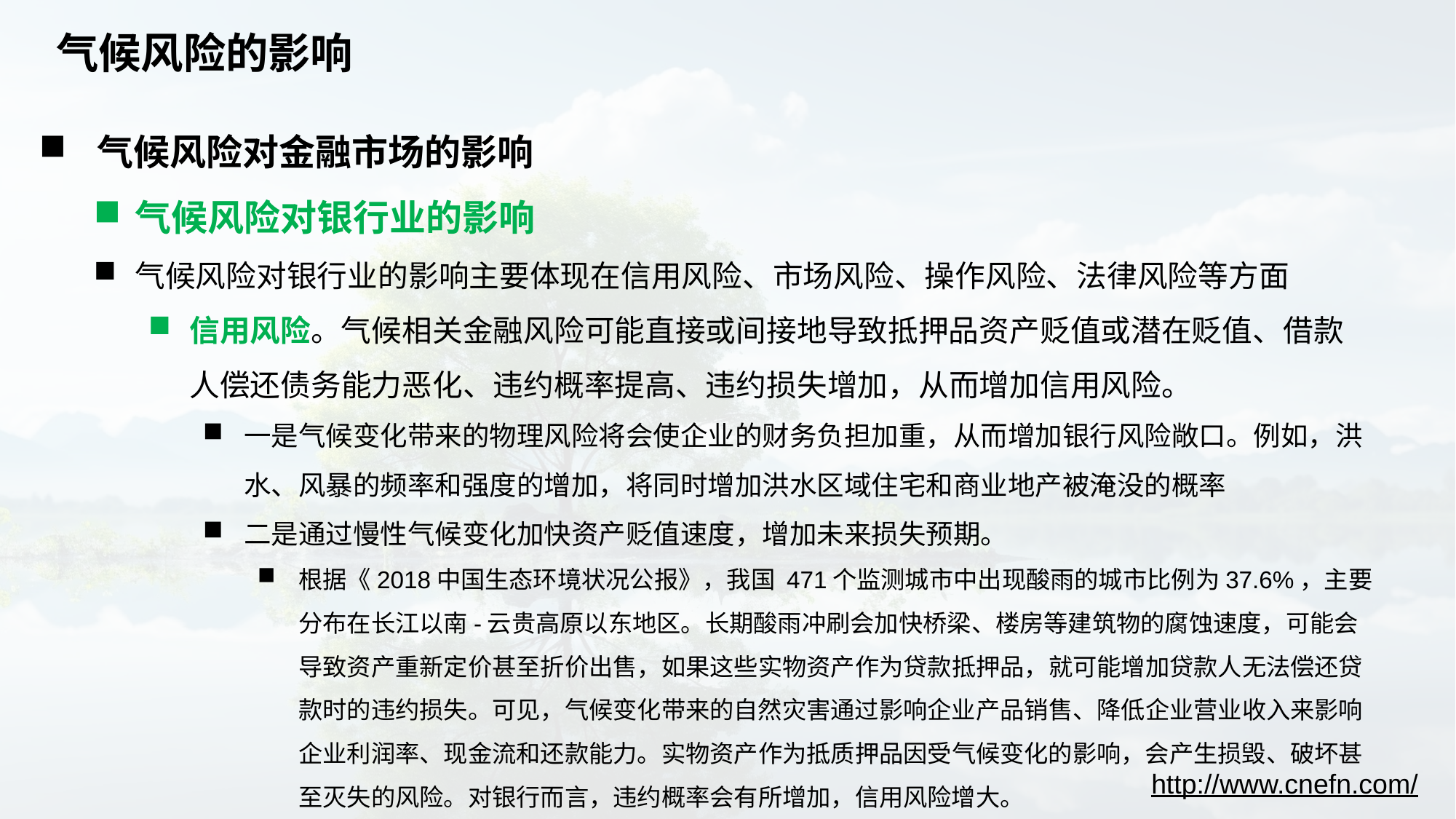

# 气候风险的影响
 气候风险对金融市场的影响
气候风险对银行业的影响
气候风险对银行业的影响主要体现在信用风险、市场风险、操作风险、法律风险等方面
信用风险。气候相关金融风险可能直接或间接地导致抵押品资产贬值或潜在贬值、借款人偿还债务能力恶化、违约概率提高、违约损失增加，从而增加信用风险。
一是气候变化带来的物理风险将会使企业的财务负担加重，从而增加银行风险敞口。例如，洪水、风暴的频率和强度的增加，将同时增加洪水区域住宅和商业地产被淹没的概率
二是通过慢性气候变化加快资产贬值速度，增加未来损失预期。
根据《2018中国生态环境状况公报》，我国 471个监测城市中出现酸雨的城市比例为37.6%，主要分布在长江以南-云贵高原以东地区。长期酸雨冲刷会加快桥梁、楼房等建筑物的腐蚀速度，可能会导致资产重新定价甚至折价出售，如果这些实物资产作为贷款抵押品，就可能增加贷款人无法偿还贷款时的违约损失。可见，气候变化带来的自然灾害通过影响企业产品销售、降低企业营业收入来影响企业利润率、现金流和还款能力。实物资产作为抵质押品因受气候变化的影响，会产生损毁、破坏甚至灭失的风险。对银行而言，违约概率会有所增加，信用风险增大。